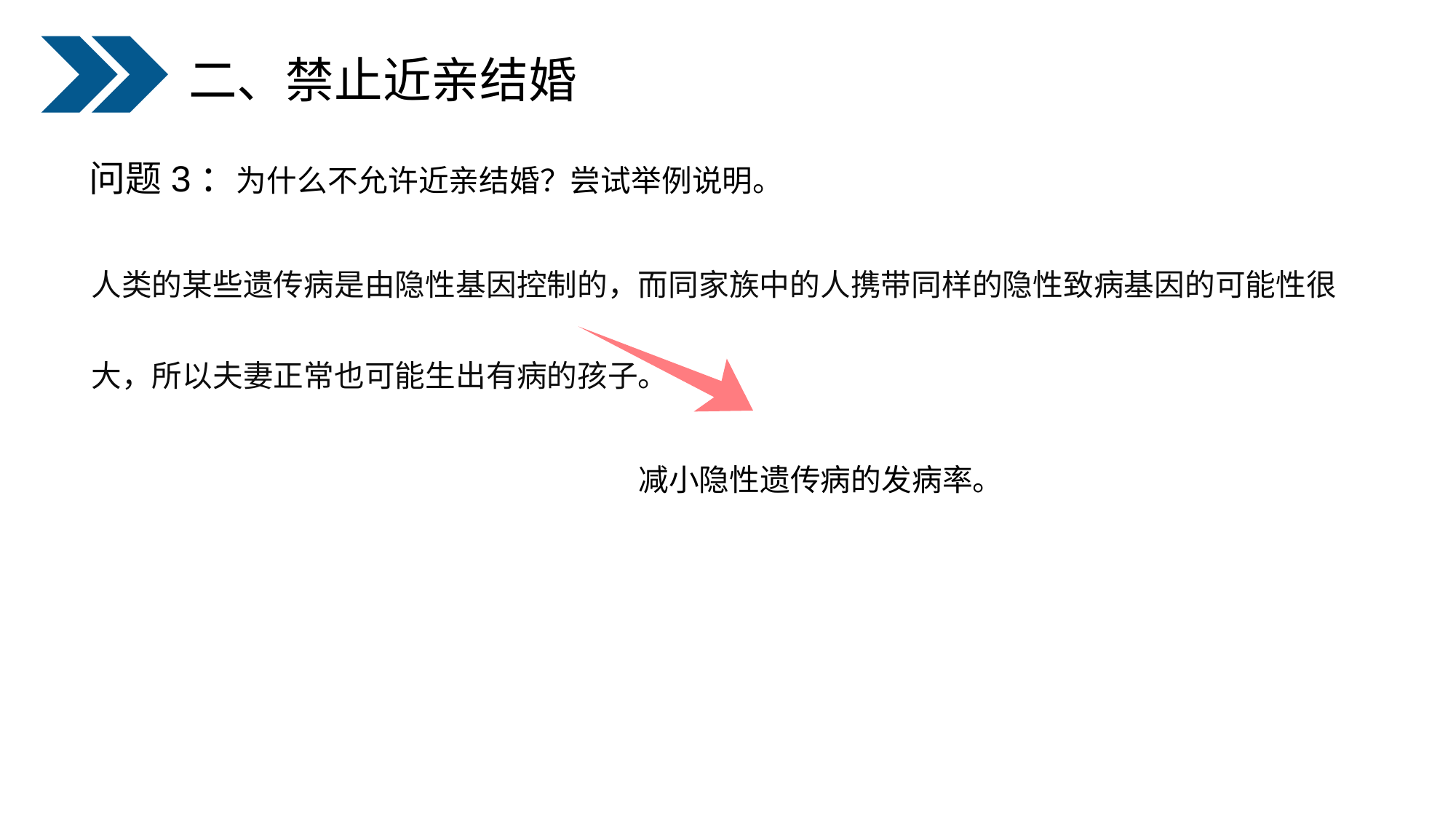

二、禁止近亲结婚
问题3：为什么不允许近亲结婚？尝试举例说明。
人类的某些遗传病是由隐性基因控制的，而同家族中的人携带同样的隐性致病基因的可能性很大，所以夫妻正常也可能生出有病的孩子。

减小隐性遗传病的发病率。